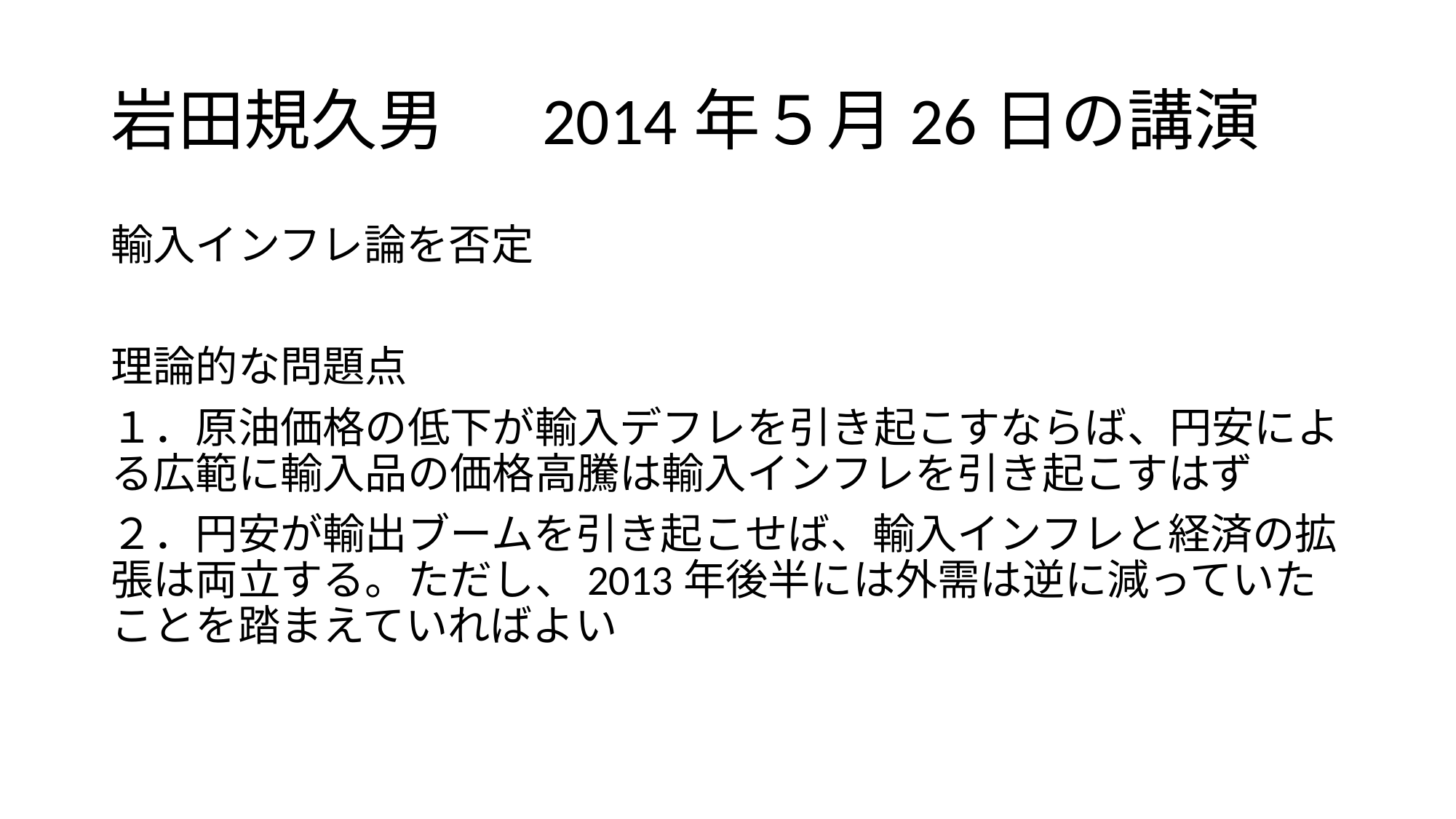

# 岩田規久男　 2014年５月26日の講演
輸入インフレ論を否定

理論的な問題点
１．原油価格の低下が輸入デフレを引き起こすならば、円安による広範に輸入品の価格高騰は輸入インフレを引き起こすはず
２．円安が輸出ブームを引き起こせば、輸入インフレと経済の拡張は両立する。ただし、2013年後半には外需は逆に減っていたことを踏まえていればよい